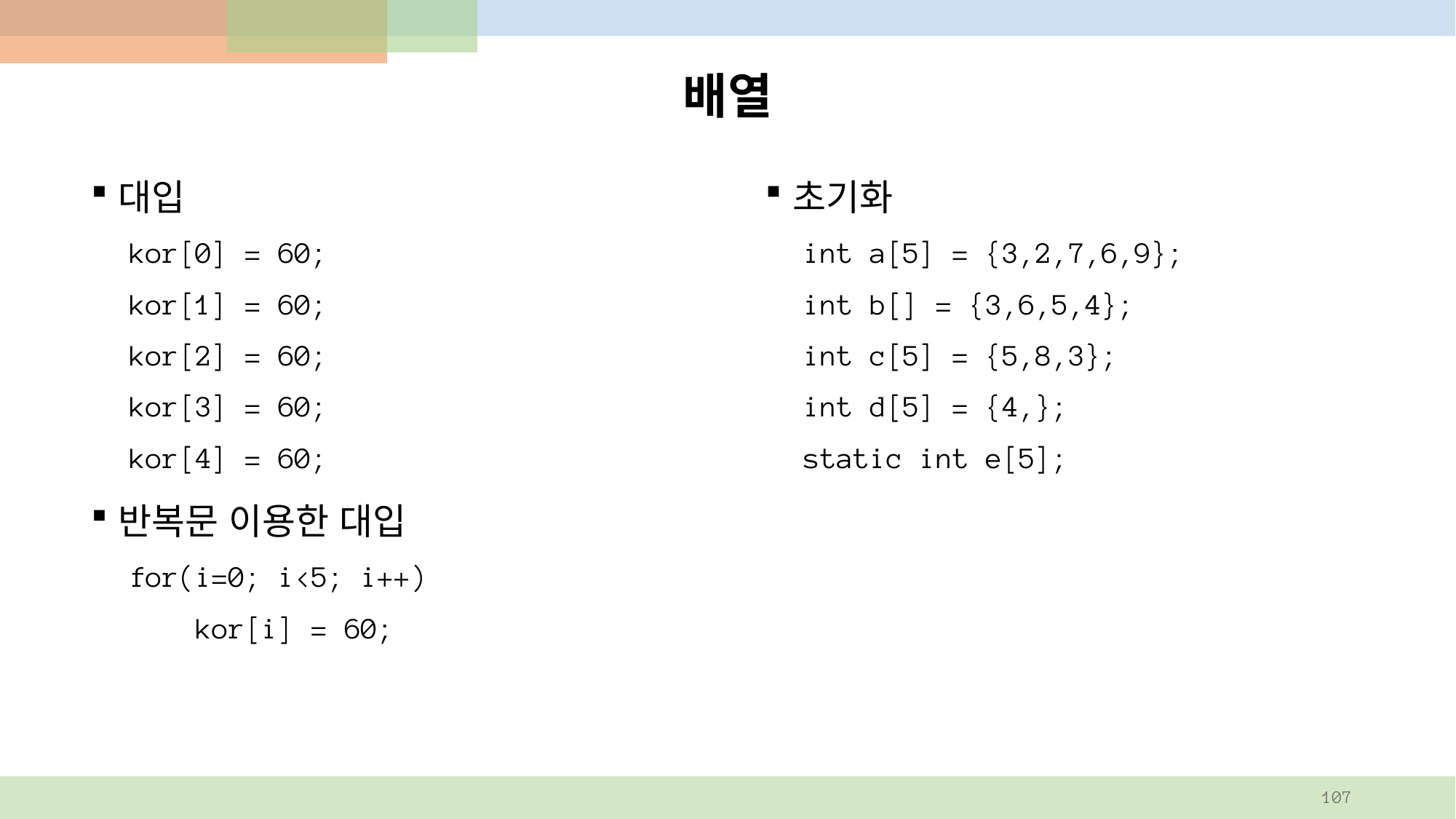

# 배열
초기화
int a[5] = {3,2,7,6,9};
int b[] = {3,6,5,4};
int c[5] = {5,8,3};
int d[5] = {4,};
static int e[5];
대입
kor[0] = 60;
kor[1] = 60;
kor[2] = 60;
kor[3] = 60;
kor[4] = 60;
반복문 이용한 대입
for(i=0; i<5; i++)
    kor[i] = 60;

107